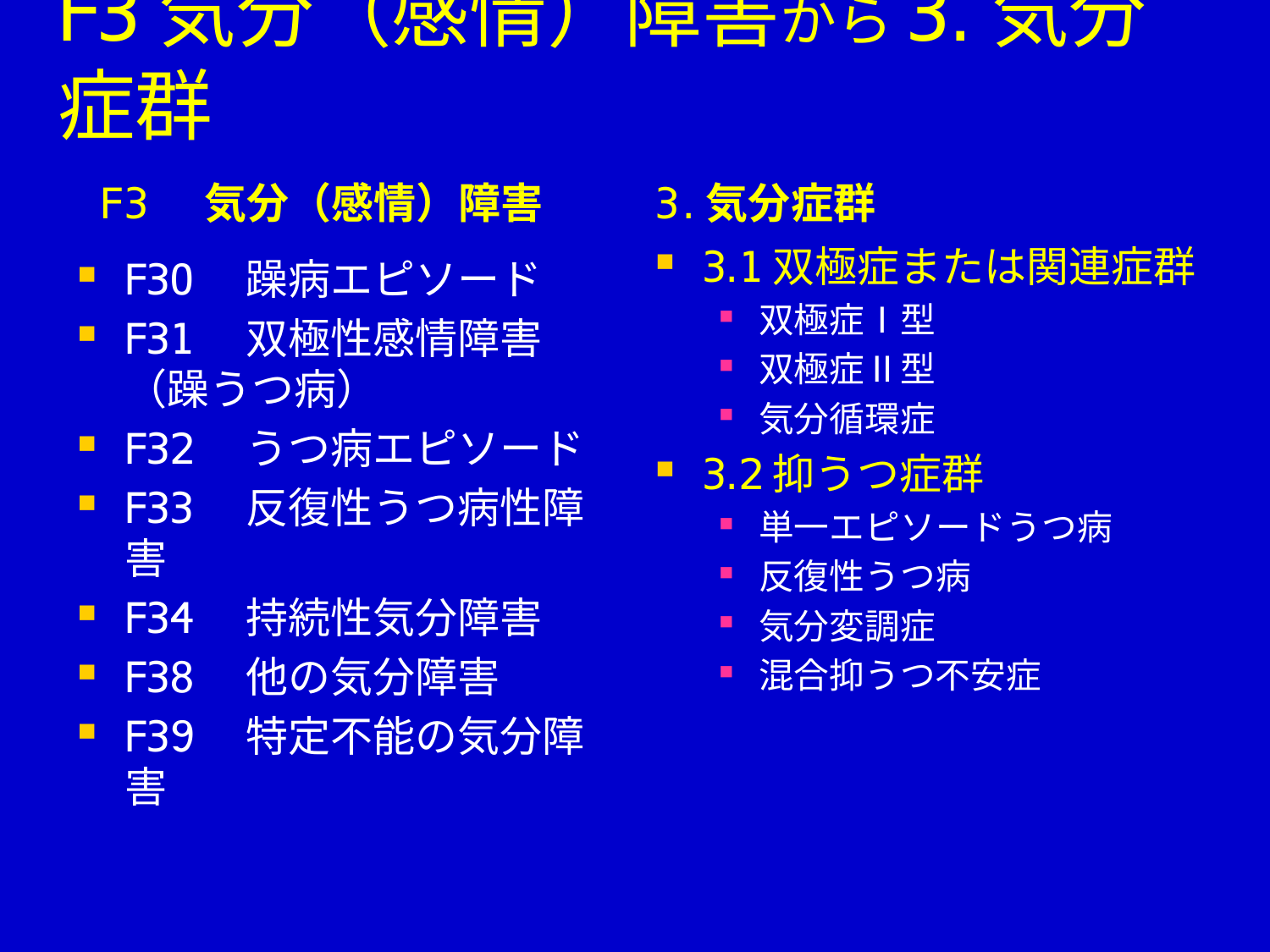

# F3気分（感情）障害から3.気分症群
F3　気分（感情）障害
3.気分症群
3.1双極症または関連症群
双極症Ⅰ型
双極症Ⅱ型
気分循環症
3.2抑うつ症群
単一エピソードうつ病
反復性うつ病
気分変調症
混合抑うつ不安症

F30　躁病エピソード
F31　双極性感情障害（躁うつ病）
F32　うつ病エピソード
F33　反復性うつ病性障害
F34　持続性気分障害
F38　他の気分障害
F39　特定不能の気分障害